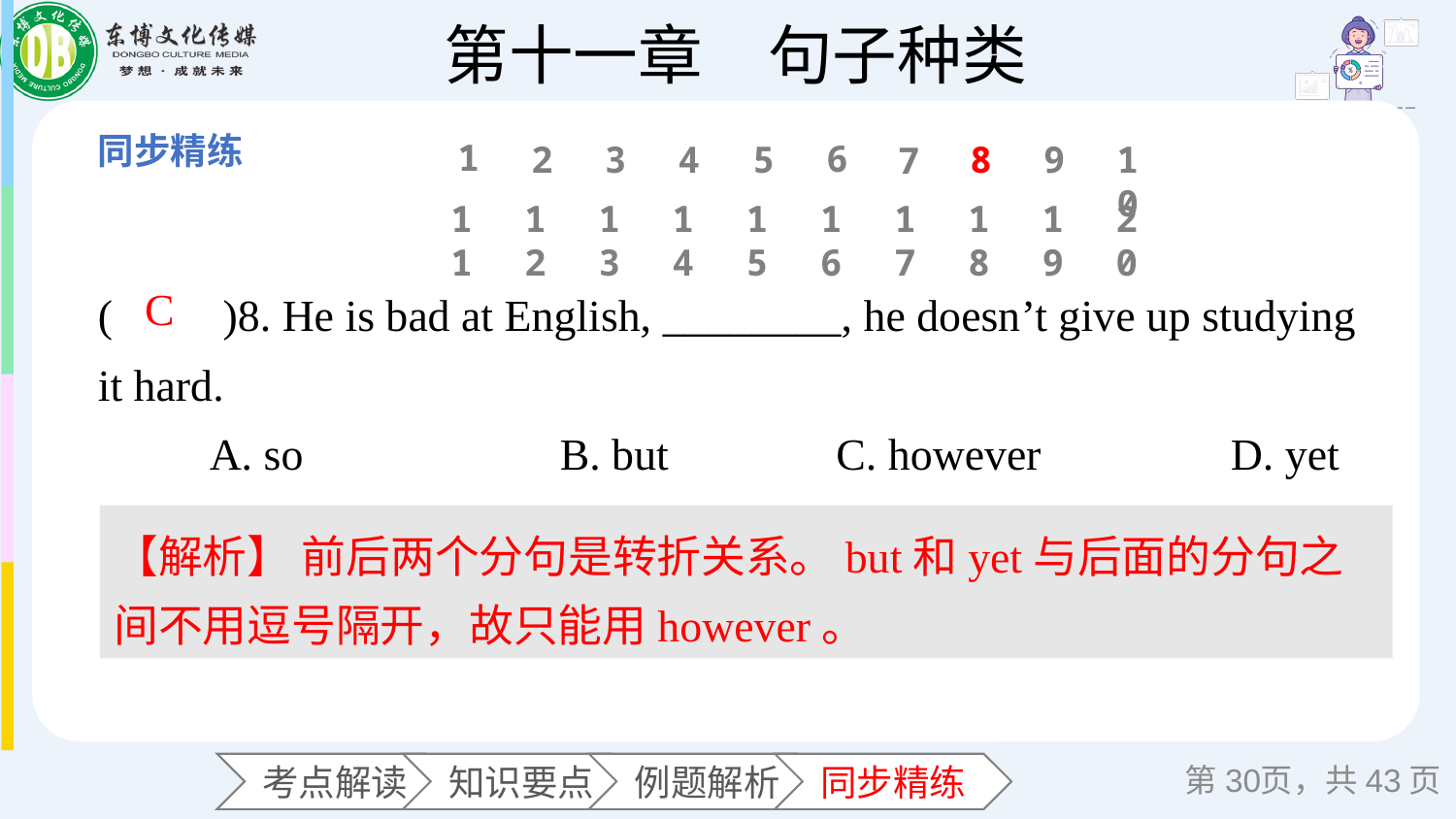

1
6
2
3
4
5
8
9
10
7
11
12
13
14
15
16
17
18
19
20
(　　)8. He is bad at English, ________, he doesn’t give up studying it hard.
          A. so                       B. but               C. however                 D. yet
C
【解析】 前后两个分句是转折关系。but和yet与后面的分句之间不用逗号隔开，故只能用however。
第30页，共43页